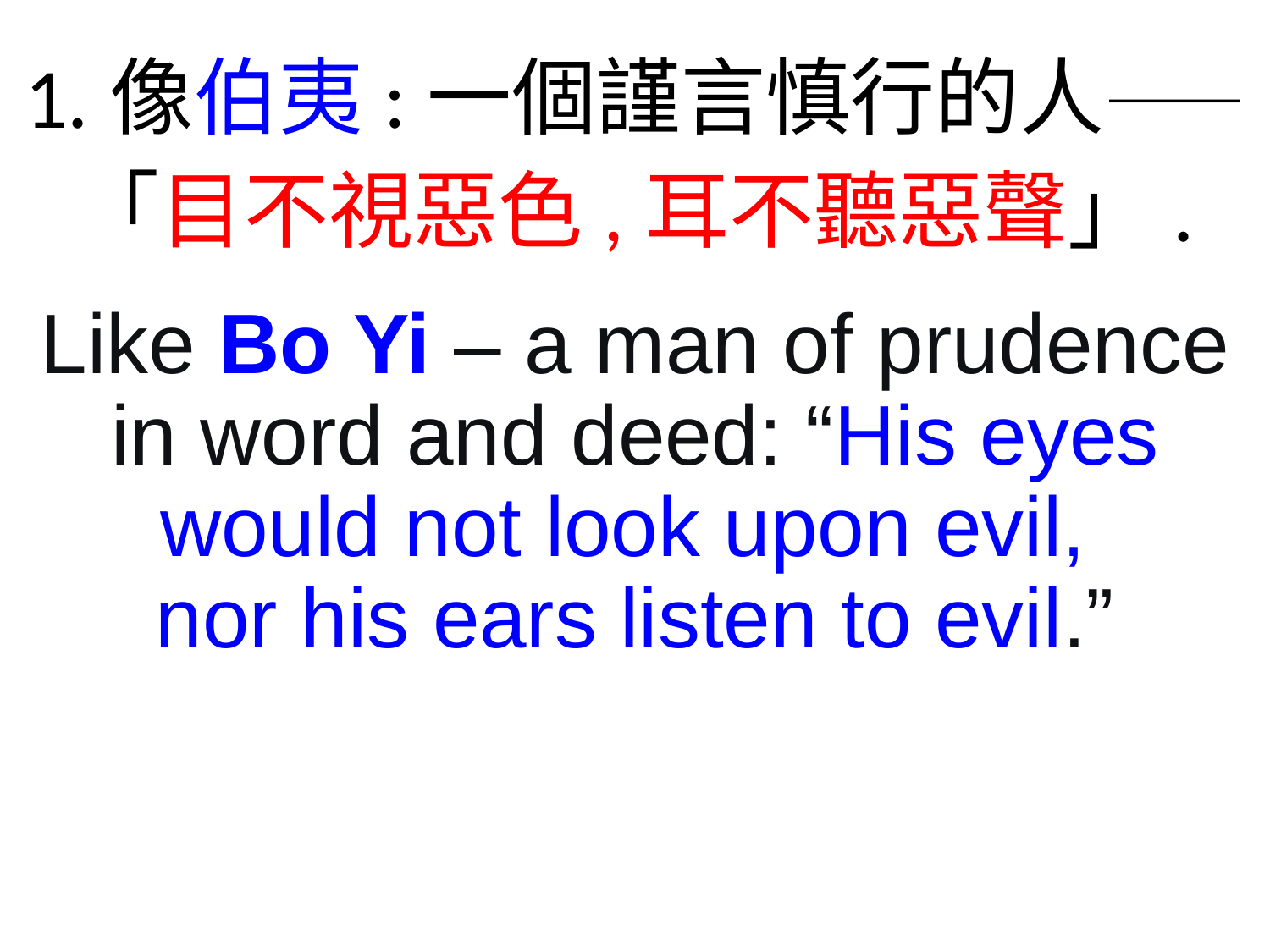

1.像伯夷:一個謹言慎行的人——「目不視惡色,耳不聽惡聲」.
Like Bo Yi – a man of prudence in word and deed: “His eyes would not look upon evil,
nor his ears listen to evil.”